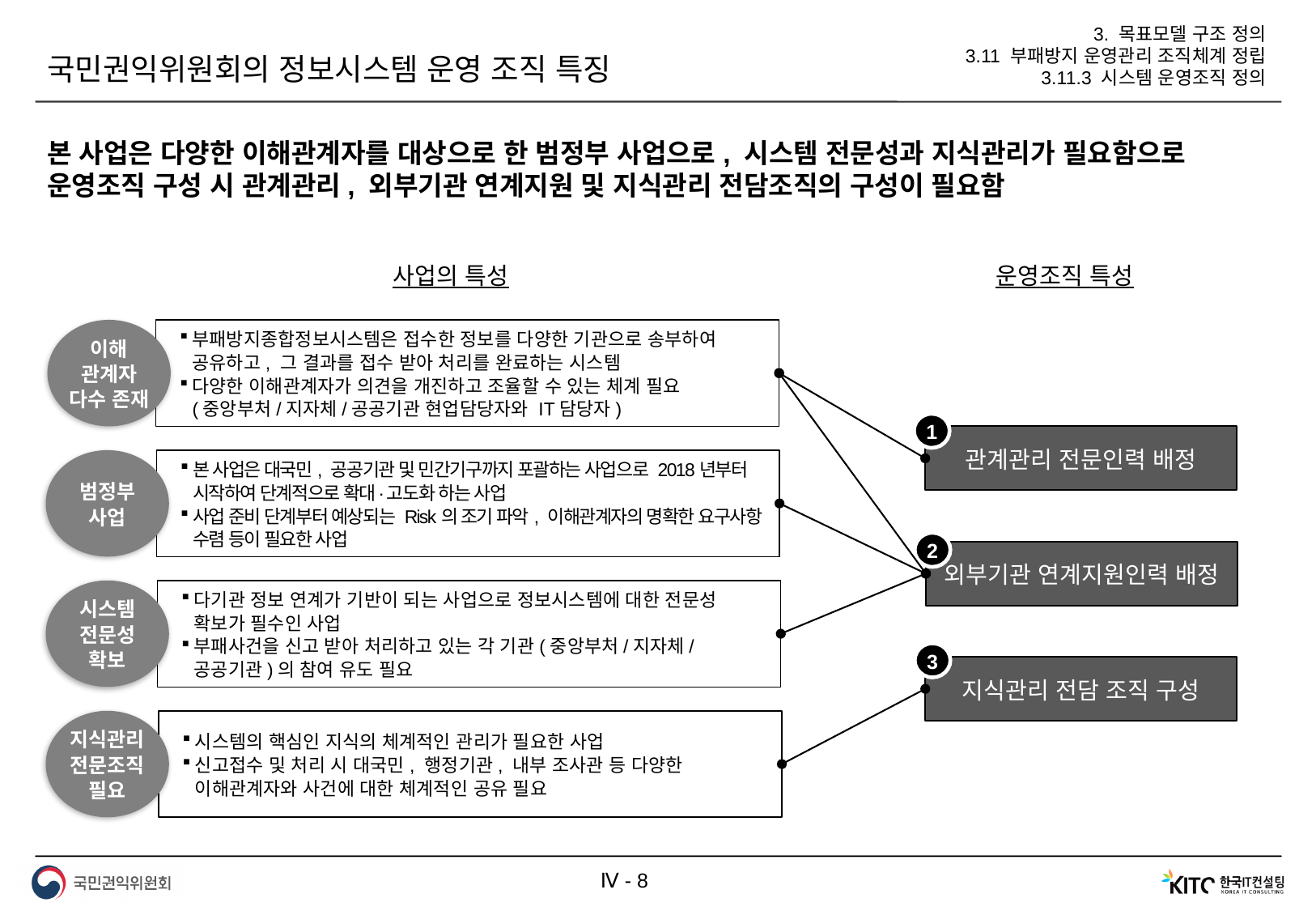

3. 목표모델 구조 정의
3.11 부패방지 운영관리 조직체계 정립
3.11.3 시스템 운영조직 정의
국민권익위원회의 정보시스템 운영 조직 특징
본 사업은 다양한 이해관계자를 대상으로 한 범정부 사업으로, 시스템 전문성과 지식관리가 필요함으로 운영조직 구성 시 관계관리, 외부기관 연계지원 및 지식관리 전담조직의 구성이 필요함
사업의 특성
운영조직 특성
이해 관계자 다수 존재
부패방지종합정보시스템은 접수한 정보를 다양한 기관으로 송부하여 공유하고, 그 결과를 접수 받아 처리를 완료하는 시스템
다양한 이해관계자가 의견을 개진하고 조율할 수 있는 체계 필요
(중앙부처/지자체/공공기관 현업담당자와 IT담당자)
1
관계관리 전문인력 배정
범정부 사업
본 사업은 대국민, 공공기관 및 민간기구까지 포괄하는 사업으로 2018년부터 시작하여 단계적으로 확대 ∙ 고도화 하는 사업
사업 준비 단계부터 예상되는 Risk의 조기 파악, 이해관계자의 명확한 요구사항 수렴 등이 필요한 사업
2
외부기관 연계지원인력 배정
시스템 전문성 확보
다기관 정보 연계가 기반이 되는 사업으로 정보시스템에 대한 전문성 확보가 필수인 사업
부패사건을 신고 받아 처리하고 있는 각 기관(중앙부처/지자체/ 공공기관)의 참여 유도 필요
3
지식관리 전담 조직 구성
시스템의 핵심인 지식의 체계적인 관리가 필요한 사업
신고접수 및 처리 시 대국민, 행정기관, 내부 조사관 등 다양한 이해관계자와 사건에 대한 체계적인 공유 필요
지식관리전문조직 필요